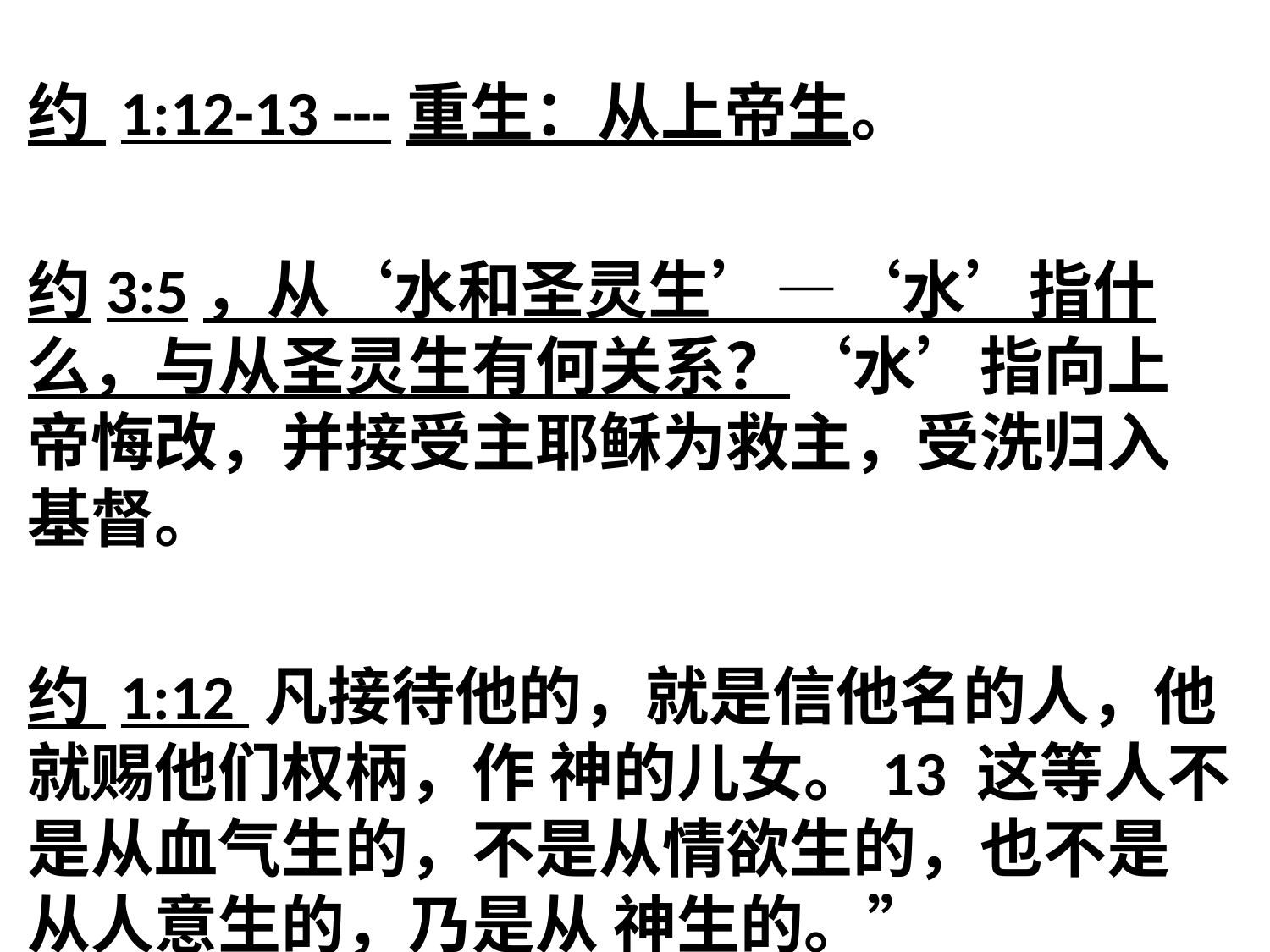

约 1:12-13 ---重生：从上帝生。

约3:5，从‘水和圣灵生’—‘水’指什么，与从圣灵生有何关系？‘水’指向上帝悔改，并接受主耶稣为救主，受洗归入基督。

约 1:12 凡接待他的，就是信他名的人，他就赐他们权柄，作 神的儿女。13 这等人不是从血气生的，不是从情欲生的，也不是从人意生的，乃是从 神生的。”